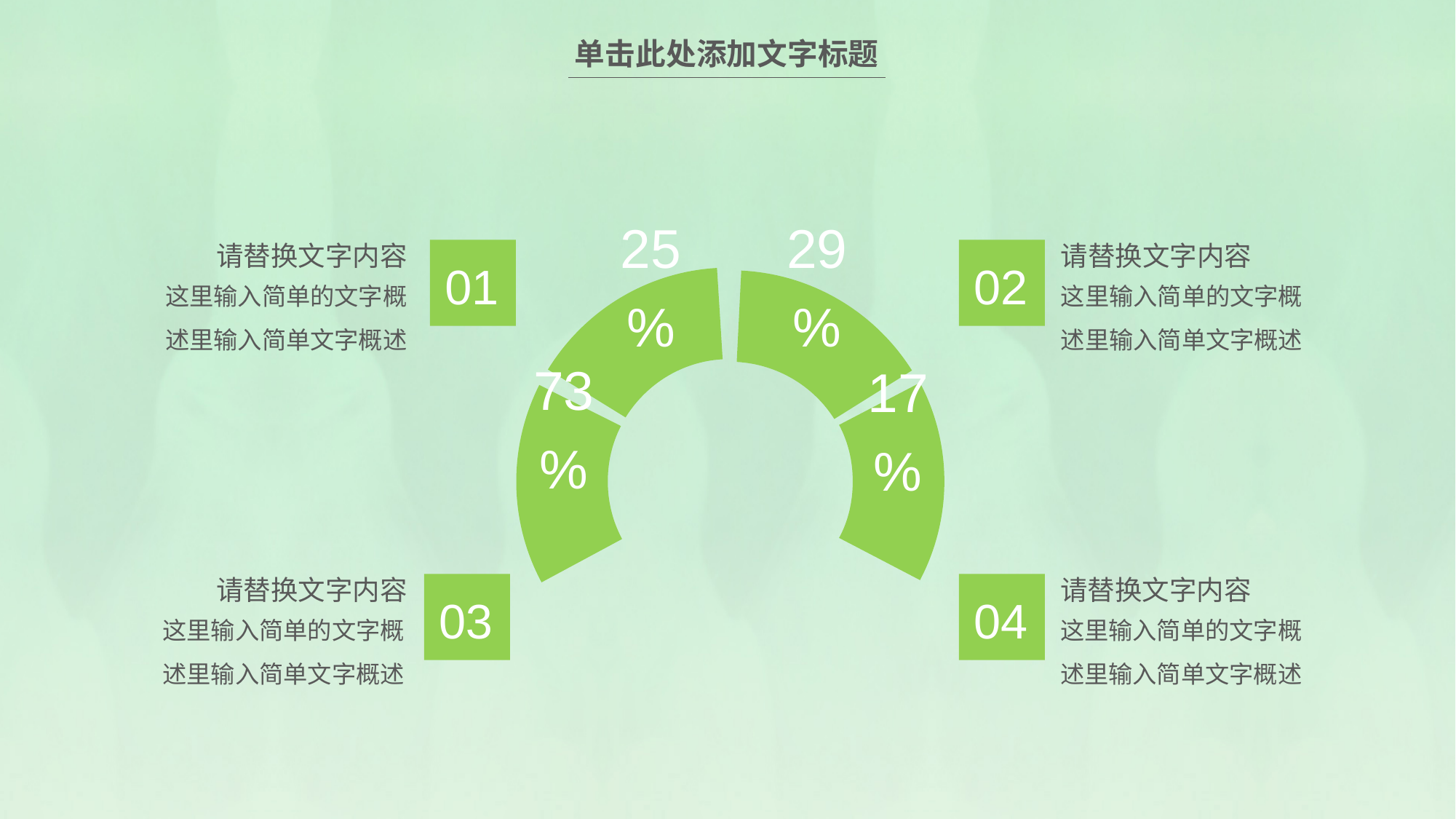

请替换文字内容
请替换文字内容

01
02
这里输入简单的文字概述里输入简单文字概述
这里输入简单的文字概述里输入简单文字概述

25%
29%

73%
17%
请替换文字内容
请替换文字内容

03
04
这里输入简单的文字概述里输入简单文字概述
这里输入简单的文字概述里输入简单文字概述